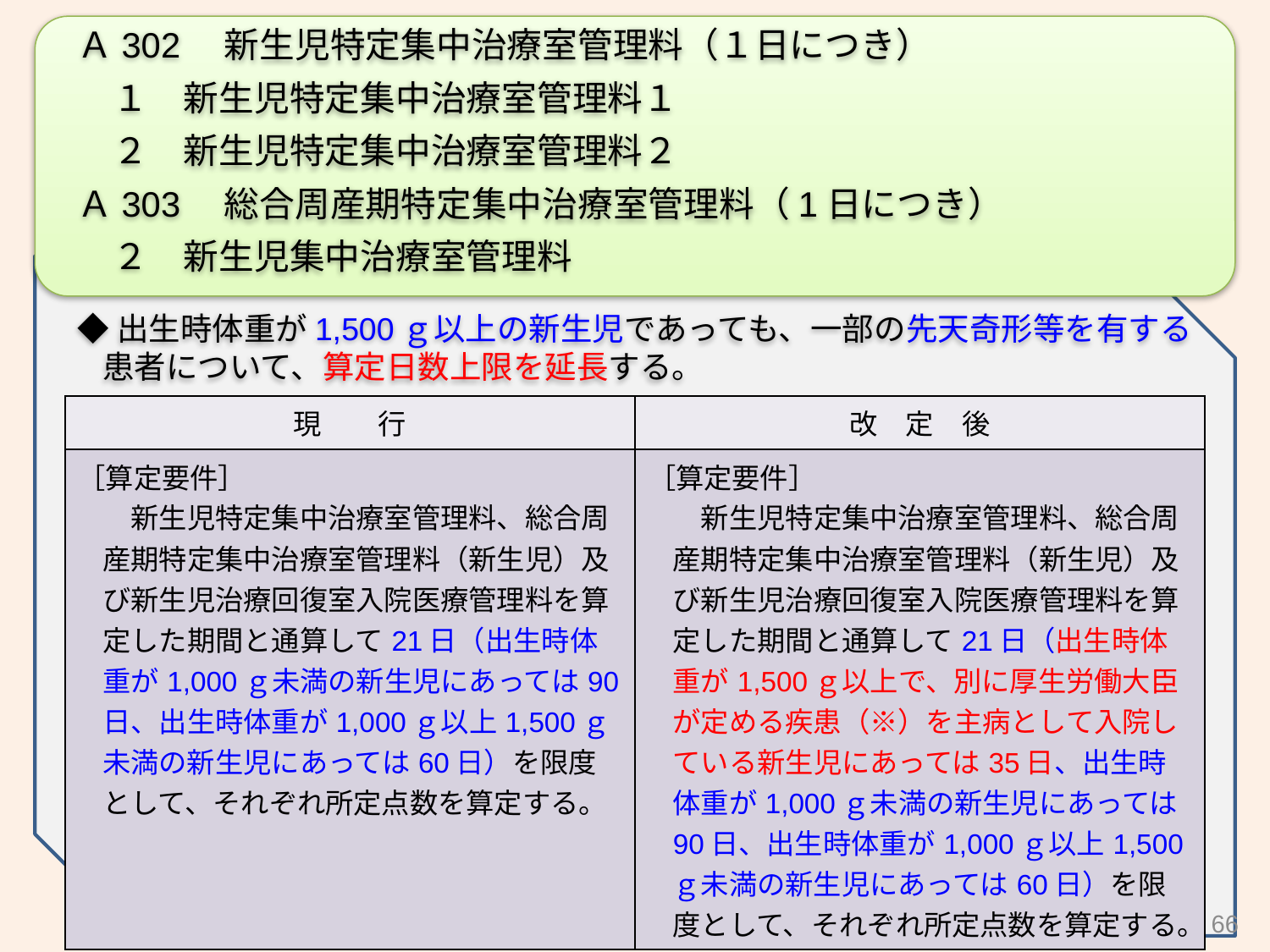

Ａ302　新生児特定集中治療室管理料（１日につき）
　１　新生児特定集中治療室管理料１
　２　新生児特定集中治療室管理料２
Ａ303　総合周産期特定集中治療室管理料（1日につき）
　２　新生児集中治療室管理料
◆出生時体重が1,500ｇ以上の新生児であっても、一部の先天奇形等を有する患者について、算定日数上限を延長する。

| 現　　行 | 改　定　後 |
| --- | --- |
| ［算定要件］ 　新生児特定集中治療室管理料、総合周産期特定集中治療室管理料（新生児）及び新生児治療回復室入院医療管理料を算定した期間と通算して21日（出生時体重が1,000ｇ未満の新生児にあっては90日、出生時体重が1,000ｇ以上1,500ｇ未満の新生児にあっては60日）を限度として、それぞれ所定点数を算定する。 | ［算定要件］ 　新生児特定集中治療室管理料、総合周産期特定集中治療室管理料（新生児）及び新生児治療回復室入院医療管理料を算定した期間と通算して21日（出生時体重が1,500ｇ以上で、別に厚生労働大臣が定める疾患（※）を主病として入院している新生児にあっては35日、出生時体重が1,000ｇ未満の新生児にあっては90日、出生時体重が1,000ｇ以上1,500ｇ未満の新生児にあっては60日）を限度として、それぞれ所定点数を算定する。 |
66